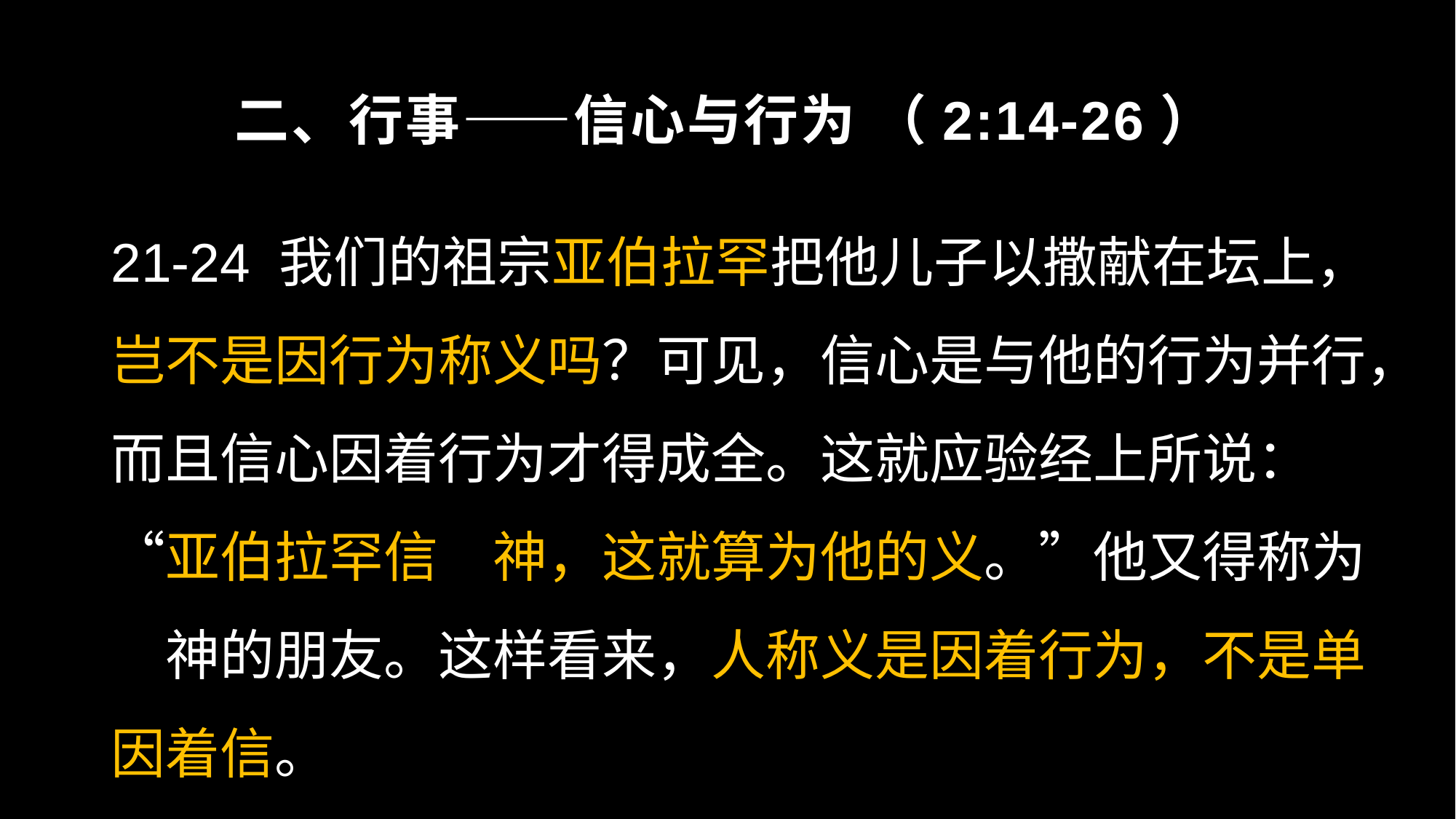

# 二、行事——信心与行为 （2:14-26）
21-24 我们的祖宗亚伯拉罕把他儿子以撒献在坛上，岂不是因行为称义吗？可见，信心是与他的行为并行，而且信心因着行为才得成全。这就应验经上所说：“亚伯拉罕信　神，这就算为他的义。”他又得称为　神的朋友。这样看来，人称义是因着行为，不是单因着信。